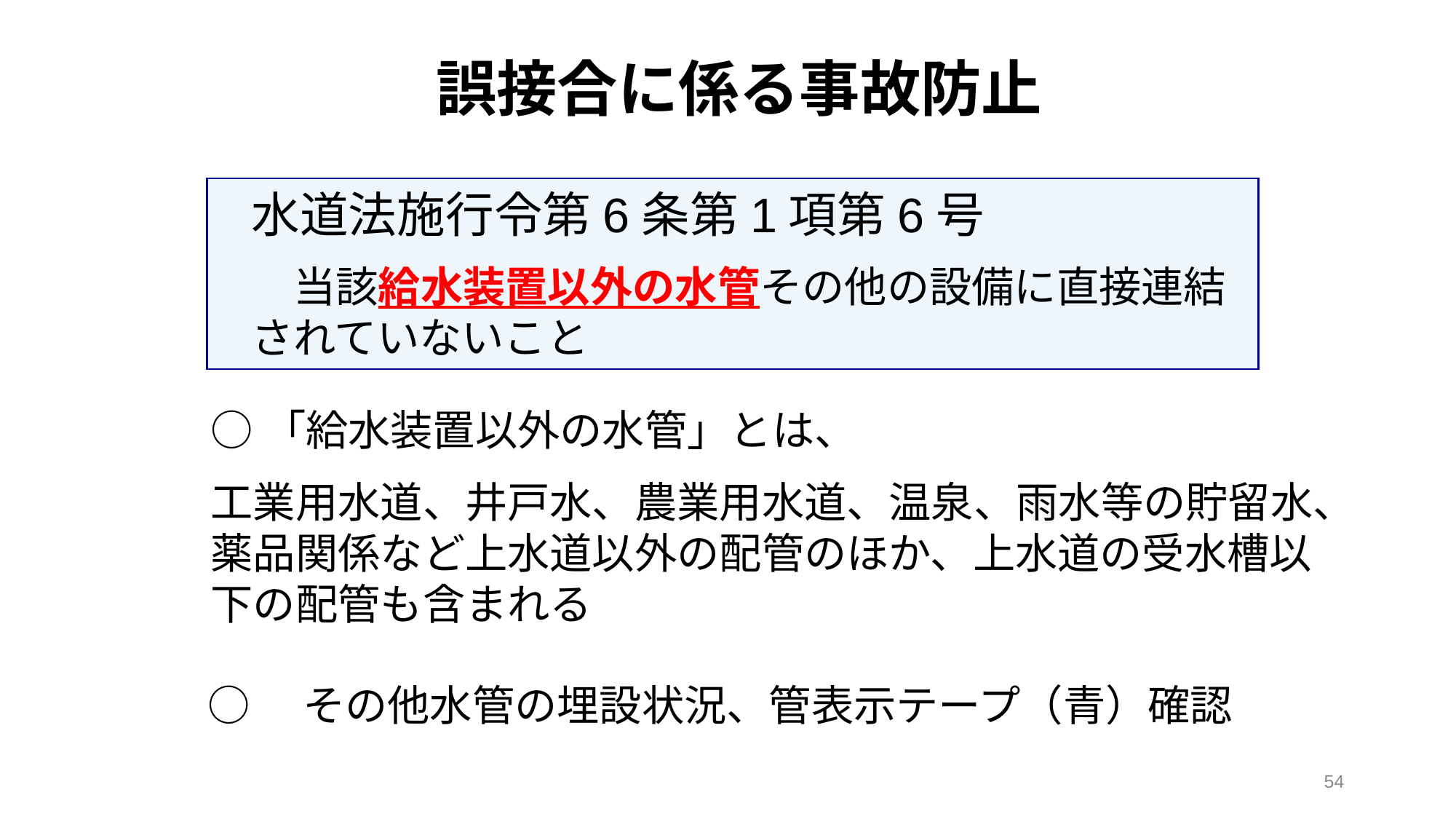

誤接合に係る事故防止

水道法施行令第6条第1項第6号
　当該給水装置以外の水管その他の設備に直接連結されていないこと
○「給水装置以外の水管」とは、
工業用水道、井戸水、農業用水道、温泉、雨水等の貯留水、薬品関係など上水道以外の配管のほか、上水道の受水槽以下の配管も含まれる
○　その他水管の埋設状況、管表示テープ（青）確認
54